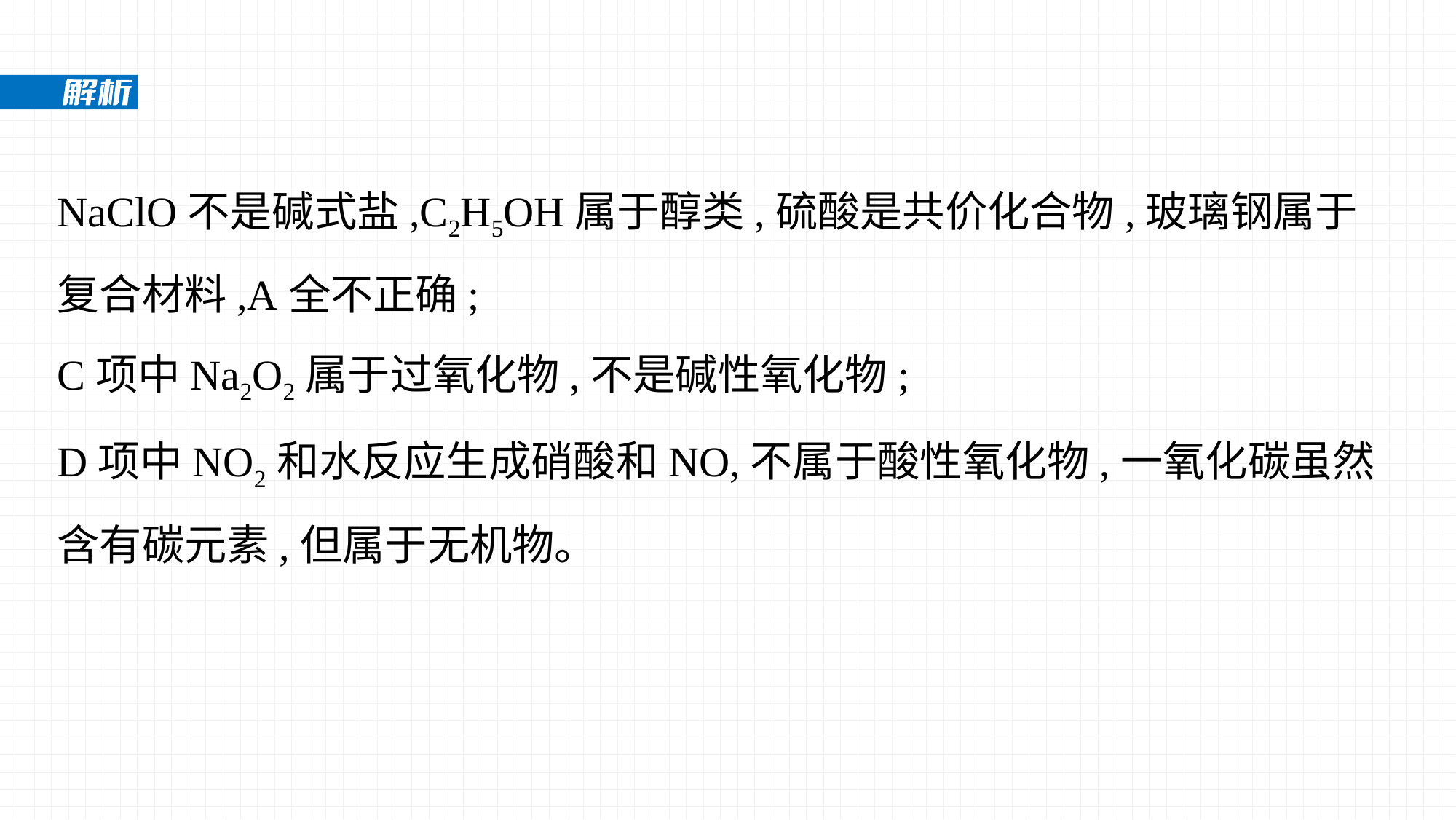

NaClO不是碱式盐,C2H5OH属于醇类,硫酸是共价化合物,玻璃钢属于复合材料,A全不正确;
C项中Na2O2属于过氧化物,不是碱性氧化物;
D项中NO2和水反应生成硝酸和NO,不属于酸性氧化物,一氧化碳虽然含有碳元素,但属于无机物。